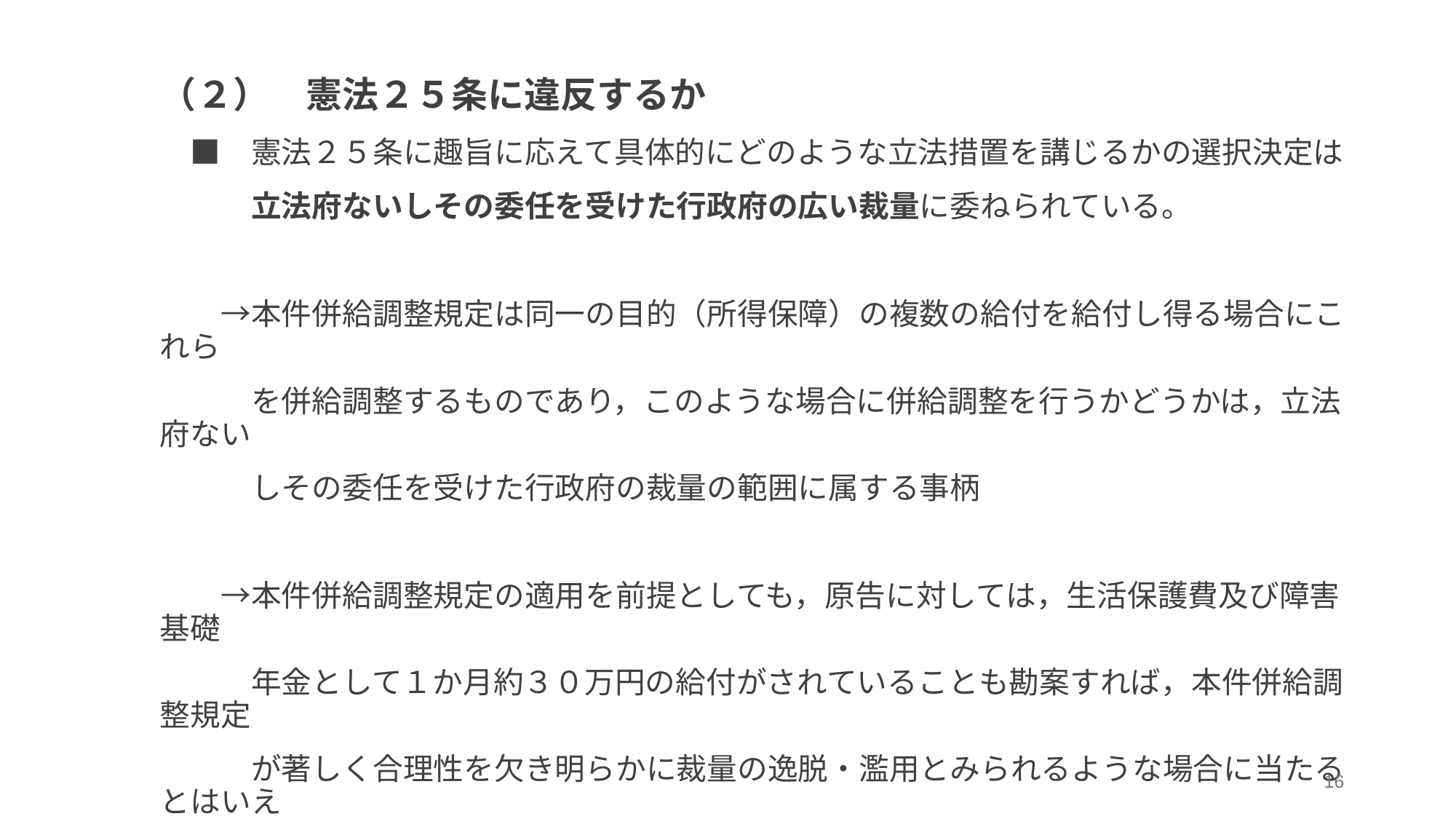

（２）　憲法２５条に違反するか
　■　憲法２５条に趣旨に応えて具体的にどのような立法措置を講じるかの選択決定は
　　　立法府ないしその委任を受けた行政府の広い裁量に委ねられている。

　　→本件併給調整規定は同一の目的（所得保障）の複数の給付を給付し得る場合にこれら
　　　を併給調整するものであり，このような場合に併給調整を行うかどうかは，立法府ない
　　　しその委任を受けた行政府の裁量の範囲に属する事柄

　　→本件併給調整規定の適用を前提としても，原告に対しては，生活保護費及び障害基礎
　　　年金として１か月約３０万円の給付がされていることも勘案すれば，本件併給調整規定
　　　が著しく合理性を欠き明らかに裁量の逸脱・濫用とみられるような場合に当たるとはいえ
　　　ない。
16